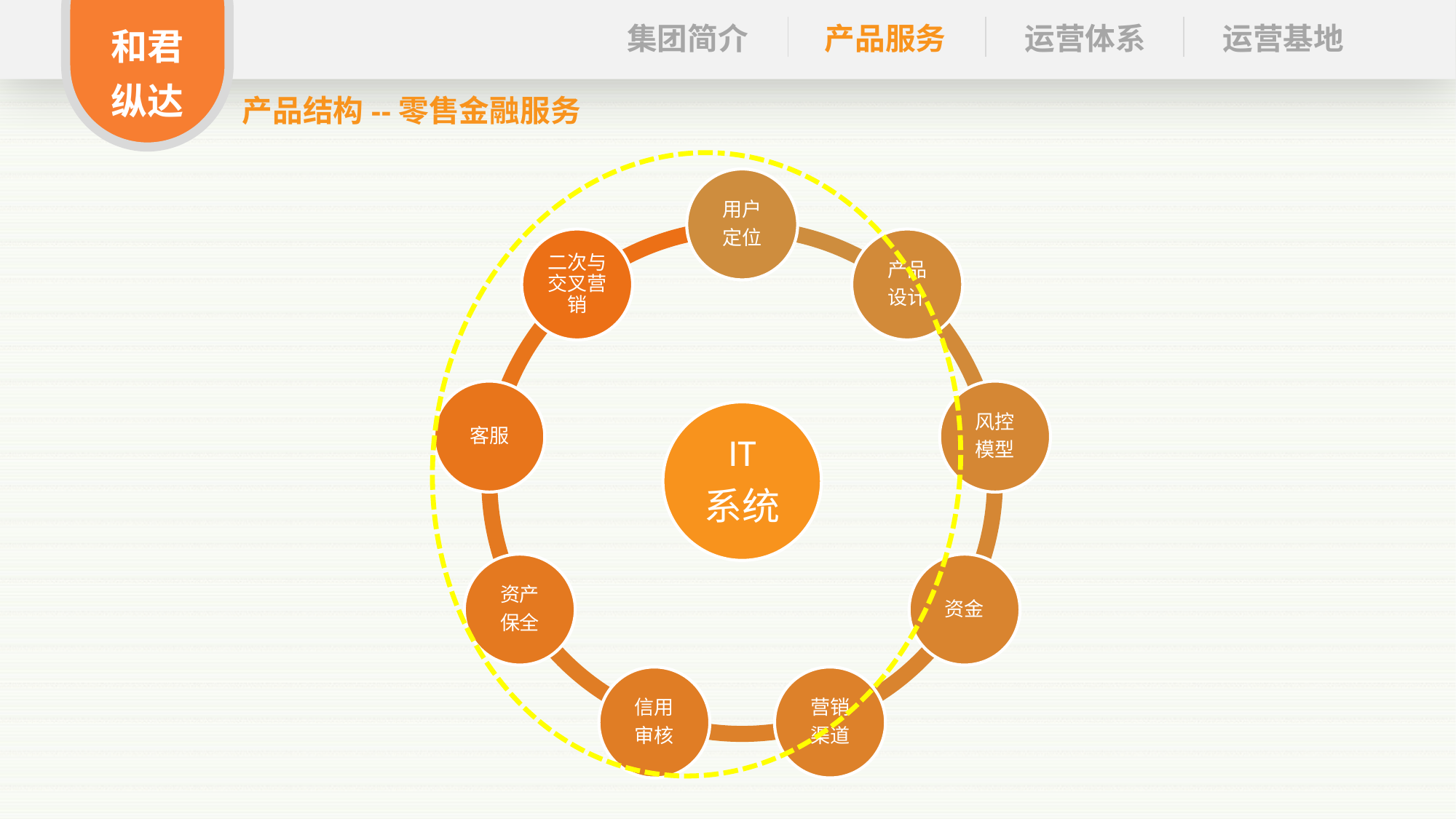

集团简介
产品服务
运营体系
运营基地
和君
纵达
产品结构--零售金融服务

IT
系统
用户
定位
产品
设计
风控
模型
资金
营销
渠道
信用
审核
资产
保全
客服
二次与交叉营销